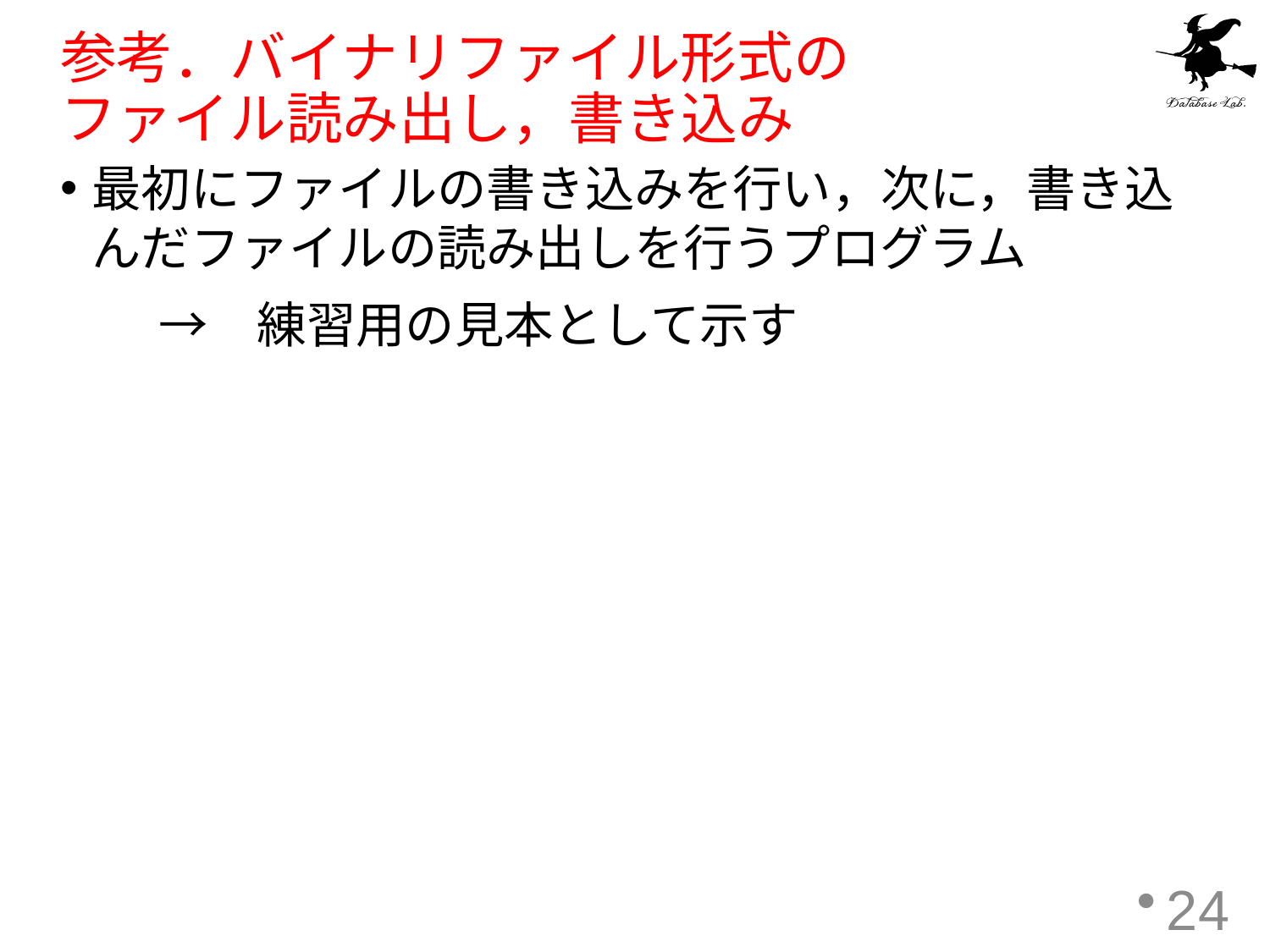

# 参考．バイナリファイル形式の ファイル読み出し，書き込み
最初にファイルの書き込みを行い，次に，書き込んだファイルの読み出しを行うプログラム
　　→　練習用の見本として示す

24